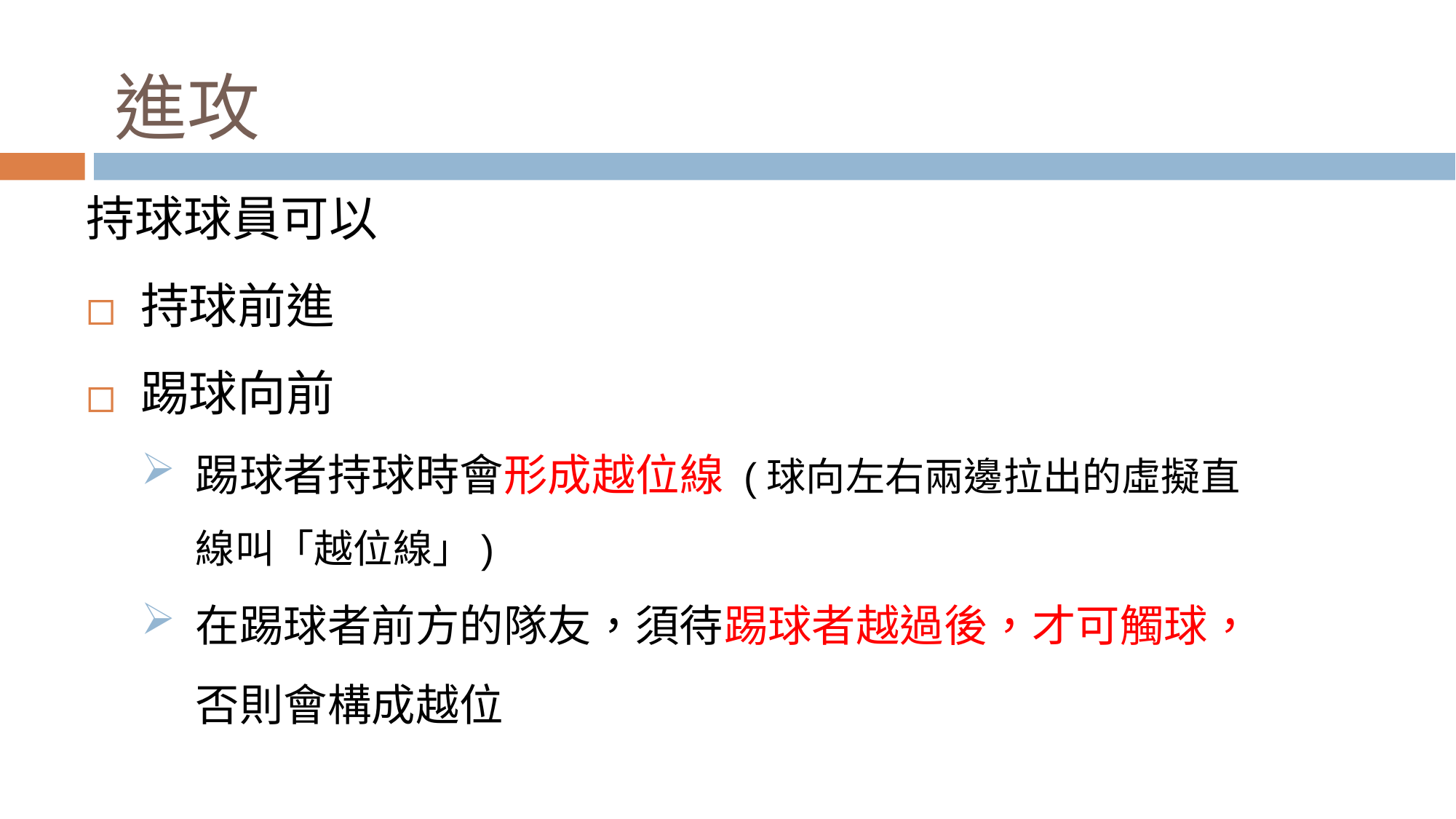

進攻
持球球員可以
持球前進
踢球向前
踢球者持球時會形成越位線 (球向左右兩邊拉出的虛擬直線叫「越位線」)
在踢球者前方的隊友，須待踢球者越過後，才可觸球，否則會構成越位